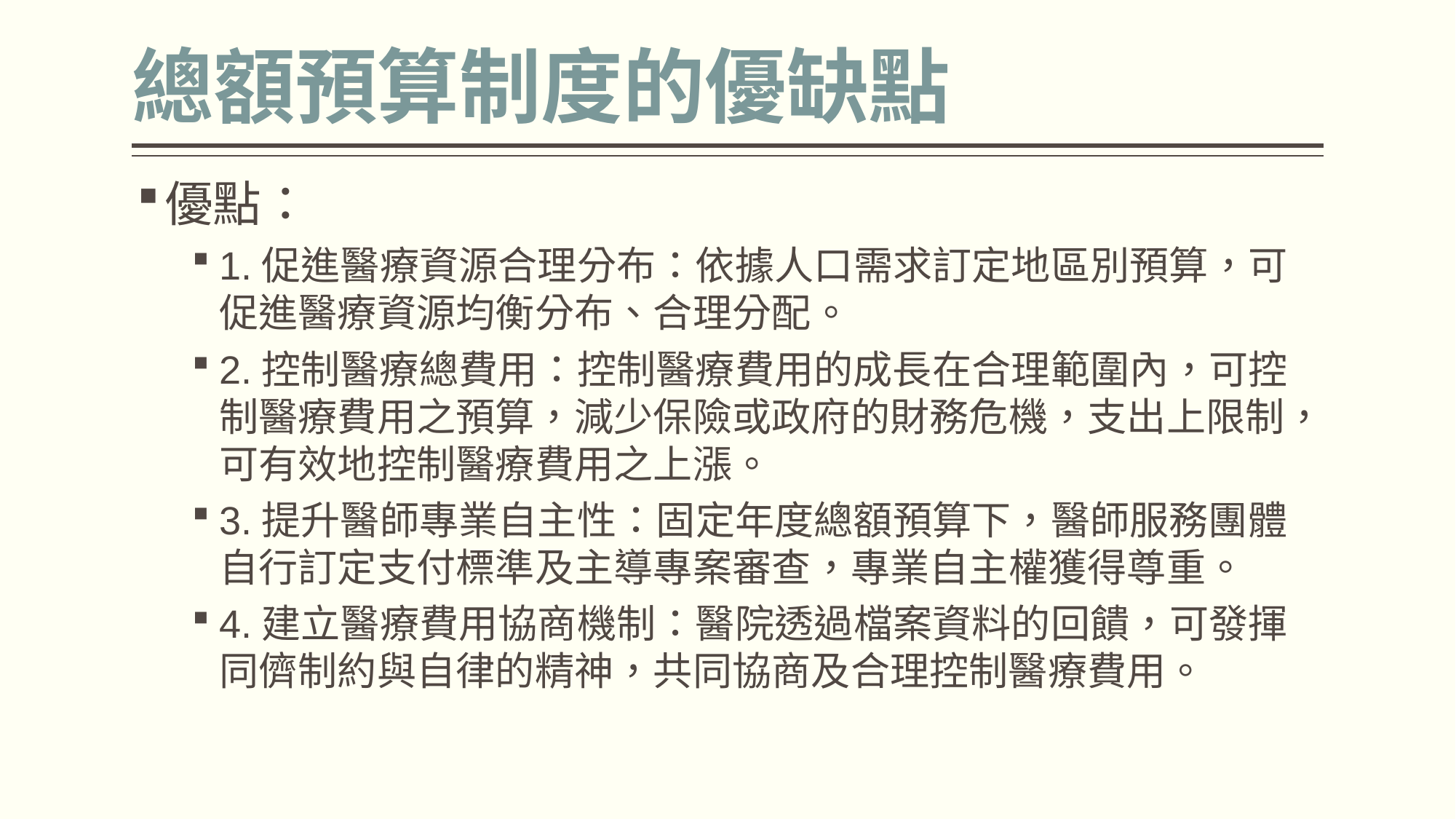

# 總額預算制度的優缺點
優點：
1.促進醫療資源合理分布：依據人口需求訂定地區別預算，可促進醫療資源均衡分布、合理分配。
2.控制醫療總費用：控制醫療費用的成長在合理範圍內，可控制醫療費用之預算，減少保險或政府的財務危機，支出上限制，可有效地控制醫療費用之上漲。
3.提升醫師專業自主性：固定年度總額預算下，醫師服務團體自行訂定支付標準及主導專案審查，專業自主權獲得尊重。
4.建立醫療費用協商機制：醫院透過檔案資料的回饋，可發揮同儕制約與自律的精神，共同協商及合理控制醫療費用。